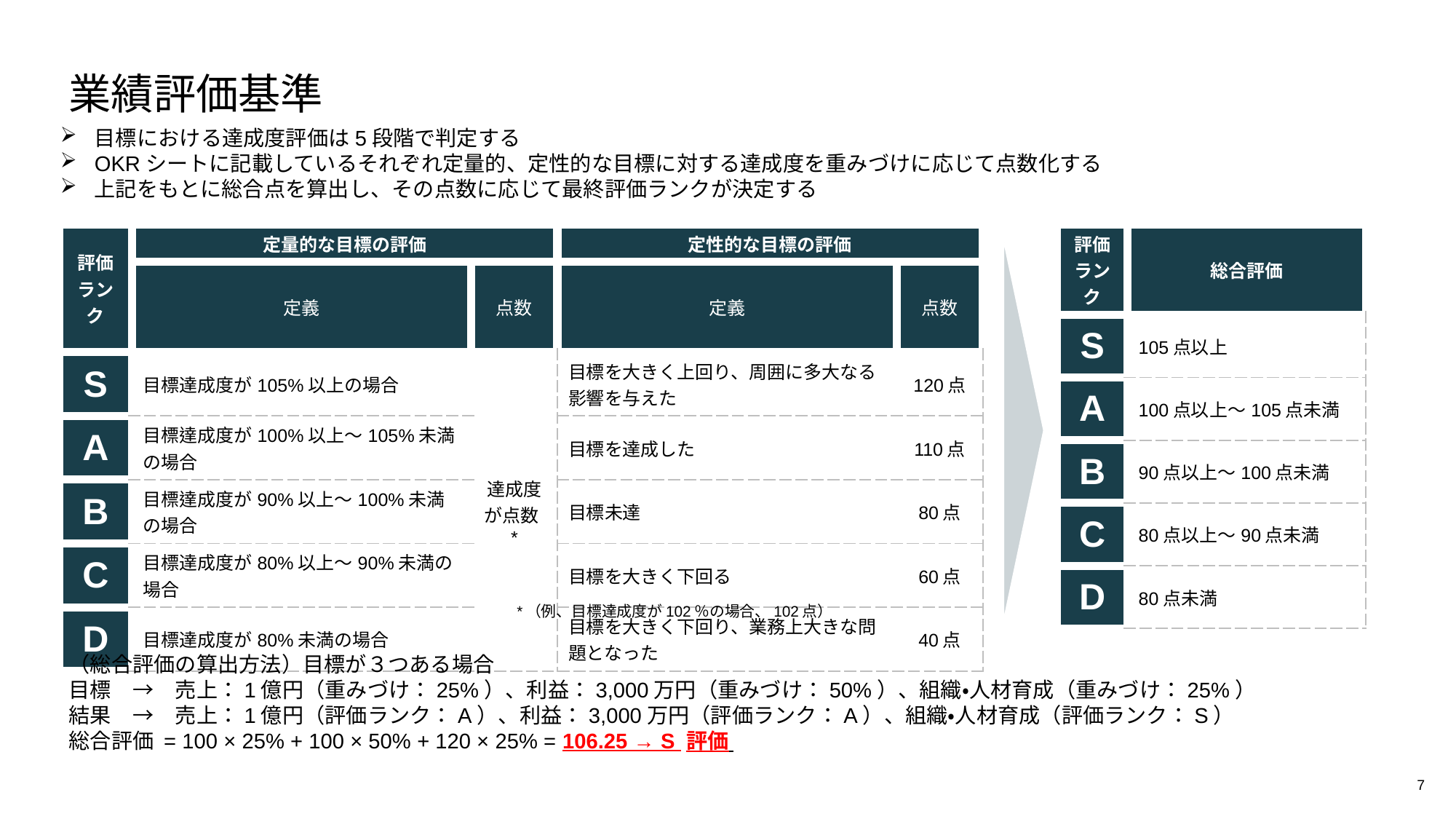

# 業績評価基準
目標における達成度評価は5段階で判定する
OKRシートに記載しているそれぞれ定量的、定性的な目標に対する達成度を重みづけに応じて点数化する
上記をもとに総合点を算出し、その点数に応じて最終評価ランクが決定する
| 評価ランク | 定量的な目標の評価 |  | 定性的な目標の評価 |  |
| --- | --- | --- | --- | --- |
|  | 定義 | 点数 | 定義 | 点数 |
| S | 目標達成度が105%以上の場合 | 達成度が点数\* | 目標を大きく上回り、周囲に多大なる影響を与えた | 120点 |
| A | 目標達成度が100%以上～105%未満の場合 |  | 目標を達成した | 110点 |
| B | 目標達成度が90%以上～100%未満の場合 |  | 目標未達 | 80点 |
| C | 目標達成度が80%以上～90%未満の場合 |  | 目標を大きく下回る | 60点 |
| D | 目標達成度が80%未満の場合 |  | 目標を大きく下回り、業務上大きな問題となった | 40点 |
| 評価 ランク | 総合評価 |
| --- | --- |
| S | 105点以上 |
| A | 100点以上～105点未満 |
| B | 90点以上～100点未満 |
| C | 80点以上～90点未満 |
| D | 80点未満 |

*（例、目標達成度が102％の場合、102点）
（総合評価の算出方法）目標が３つある場合
目標　→　売上：1億円（重みづけ：25%）、利益：3,000万円（重みづけ：50%）、組織・人材育成（重みづけ：25%）
結果　→　売上：1億円（評価ランク：A）、利益：3,000万円（評価ランク：A）、組織・人材育成（評価ランク：S）
総合評価 = 100 × 25% + 100 × 50% + 120 × 25% = 106.25 → S 評価
7